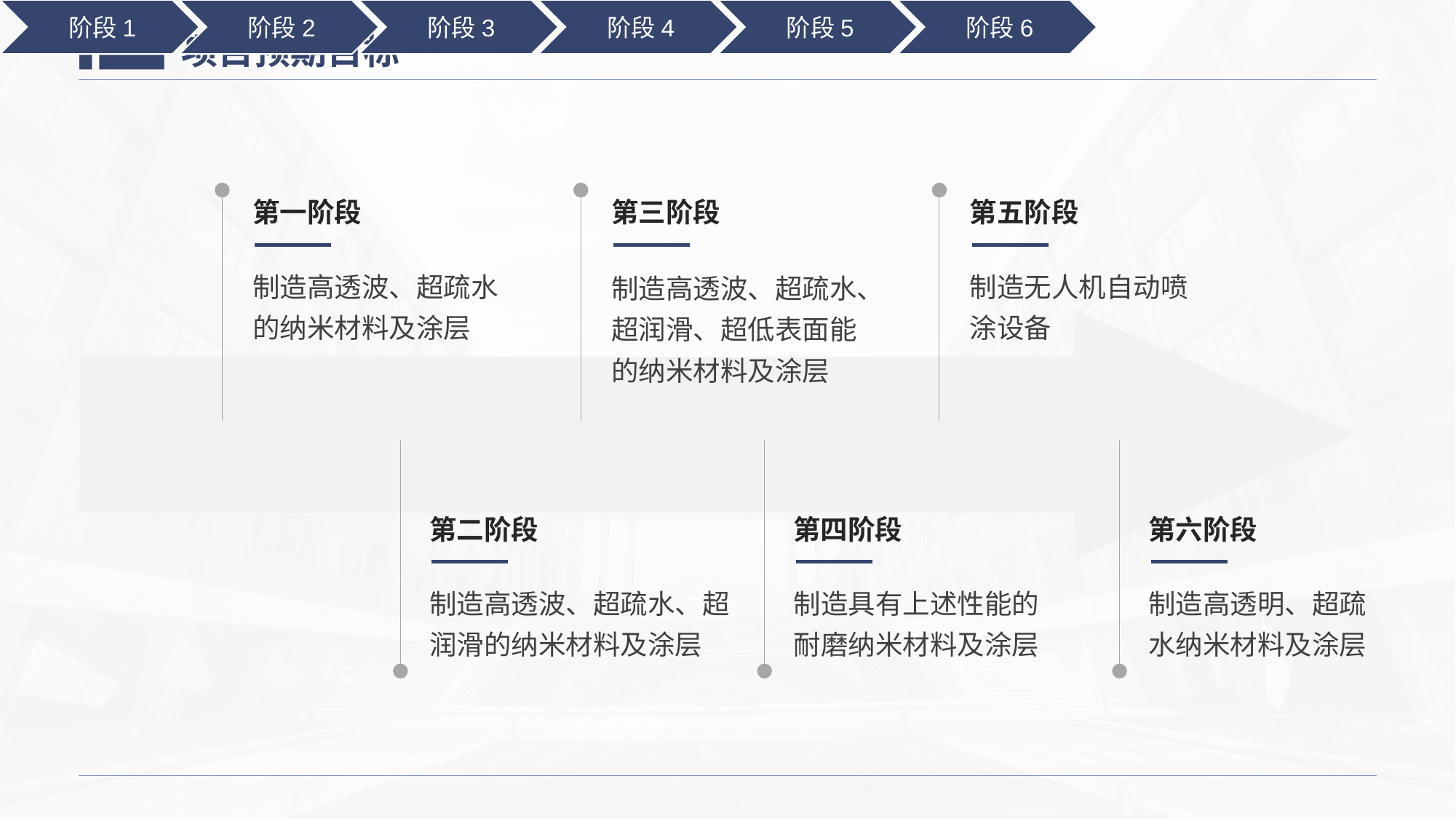

项目预期目标

第一阶段
第三阶段
第五阶段
制造无人机自动喷涂设备
制造高透波、超疏水的纳米材料及涂层
制造高透波、超疏水、超润滑、超低表面能的纳米材料及涂层
阶段1
阶段2
阶段3
阶段4
阶段5
阶段6
第二阶段
第四阶段
第六阶段
制造高透明、超疏水纳米材料及涂层
制造高透波、超疏水、超润滑的纳米材料及涂层
制造具有上述性能的耐磨纳米材料及涂层